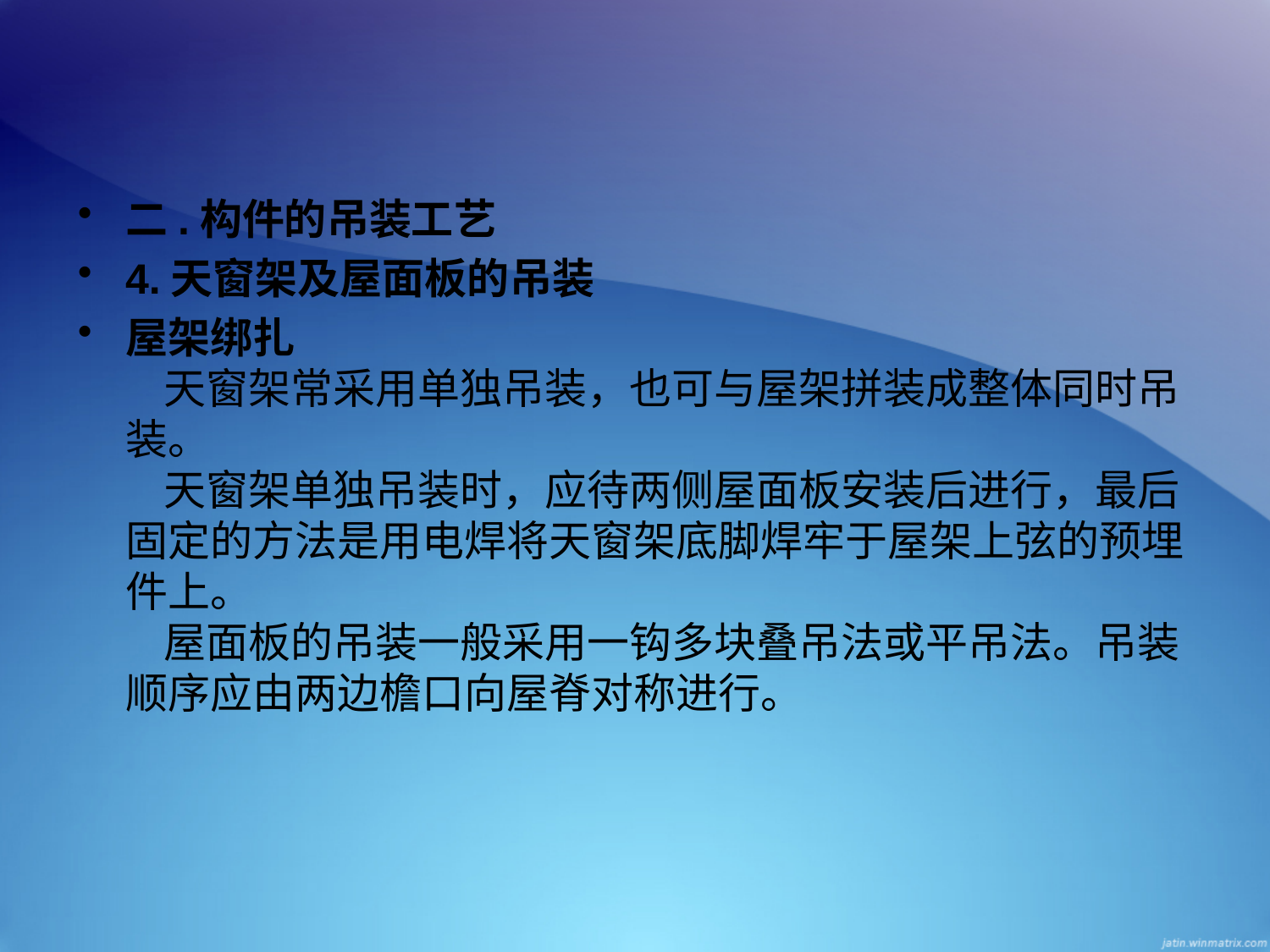

二.构件的吊装工艺
4.天窗架及屋面板的吊装
屋架绑扎
    天窗架常采用单独吊装，也可与屋架拼装成整体同时吊装。
    天窗架单独吊装时，应待两侧屋面板安装后进行，最后固定的方法是用电焊将天窗架底脚焊牢于屋架上弦的预埋件上。
    屋面板的吊装一般采用一钩多块叠吊法或平吊法。吊装顺序应由两边檐口向屋脊对称进行。